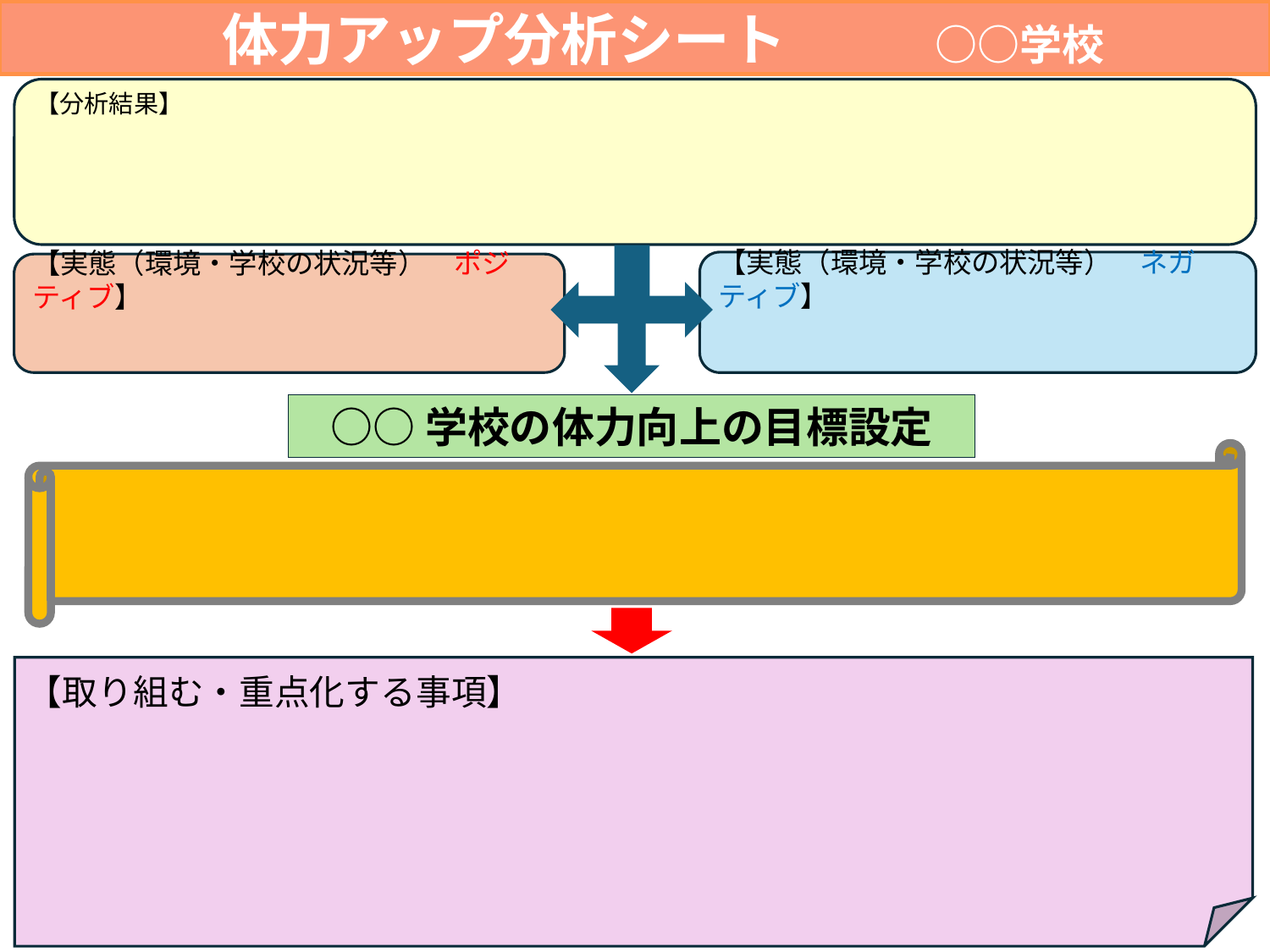

体力アップ分析シート　　　○○学校
【分析結果】

【実態（環境・学校の状況等）　ネガティブ】

【実態（環境・学校の状況等）　ポジティブ】

○○学校の体力向上の目標設定

【取り組む・重点化する事項】